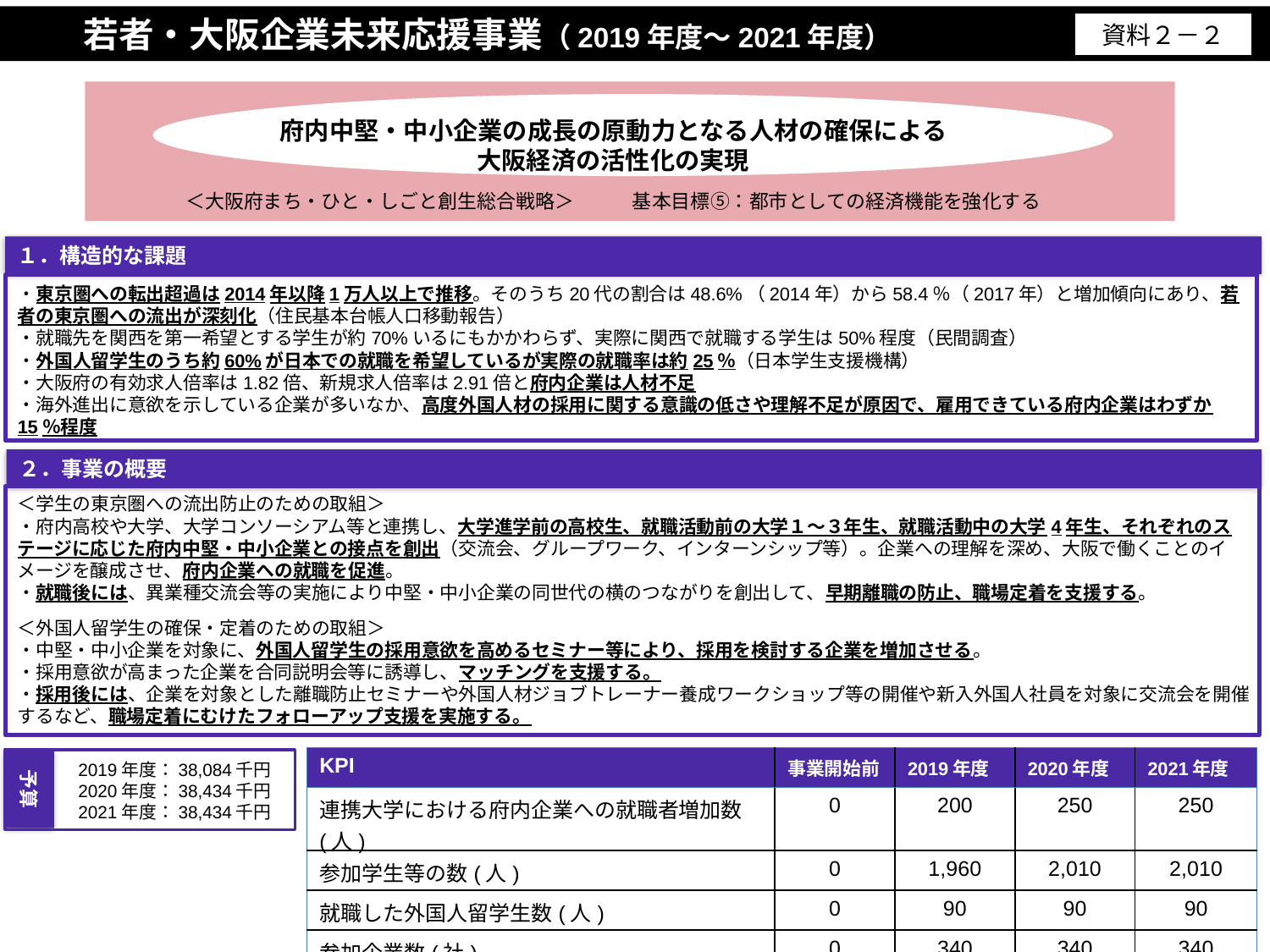

若者・大阪企業未来応援事業（2019年度～2021年度）
資料２－２

府内中堅・中小企業の成長の原動力となる人材の確保による
大阪経済の活性化の実現

＜大阪府まち・ひと・しごと創生総合戦略＞　　　基本目標⑤：都市としての経済機能を強化する

１．構造的な課題

・東京圏への転出超過は2014年以降1万人以上で推移。そのうち20代の割合は48.6%（2014年）から58.4％（2017年）と増加傾向にあり、若者の東京圏への流出が深刻化（住民基本台帳人口移動報告）
・就職先を関西を第一希望とする学生が約70%いるにもかかわらず、実際に関西で就職する学生は50%程度（民間調査）
・外国人留学生のうち約60%が日本での就職を希望しているが実際の就職率は約25％（日本学生支援機構）
・大阪府の有効求人倍率は1.82倍、新規求人倍率は2.91倍と府内企業は人材不足
・海外進出に意欲を示している企業が多いなか、高度外国人材の採用に関する意識の低さや理解不足が原因で、雇用できている府内企業はわずか15％程度

２．事業の概要

＜学生の東京圏への流出防止のための取組＞
・府内高校や大学、大学コンソーシアム等と連携し、大学進学前の高校生、就職活動前の大学１～３年生、就職活動中の大学4年生、それぞれのステージに応じた府内中堅・中小企業との接点を創出（交流会、グループワーク、インターンシップ等）。企業への理解を深め、大阪で働くことのイメージを醸成させ、府内企業への就職を促進。
・就職後には、異業種交流会等の実施により中堅・中小企業の同世代の横のつながりを創出して、早期離職の防止、職場定着を支援する。

＜外国人留学生の確保・定着のための取組＞
・中堅・中小企業を対象に、外国人留学生の採用意欲を高めるセミナー等により、採用を検討する企業を増加させる。
・採用意欲が高まった企業を合同説明会等に誘導し、マッチングを支援する。
・採用後には、企業を対象とした離職防止セミナーや外国人材ジョブトレーナー養成ワークショップ等の開催や新入外国人社員を対象に交流会を開催するなど、職場定着にむけたフォローアップ支援を実施する。
| KPI | 事業開始前 | 2019年度 | 2020年度 | 2021年度 |
| --- | --- | --- | --- | --- |
| 連携大学における府内企業への就職者増加数(人) | 0 | 200 | 250 | 250 |
| 参加学生等の数(人) | 0 | 1,960 | 2,010 | 2,010 |
| 就職した外国人留学生数(人) | 0 | 90 | 90 | 90 |
| 参加企業数(社) | 0 | 340 | 340 | 340 |
予算

2019年度：38,084千円
2020年度：38,434千円
2021年度：38,434千円